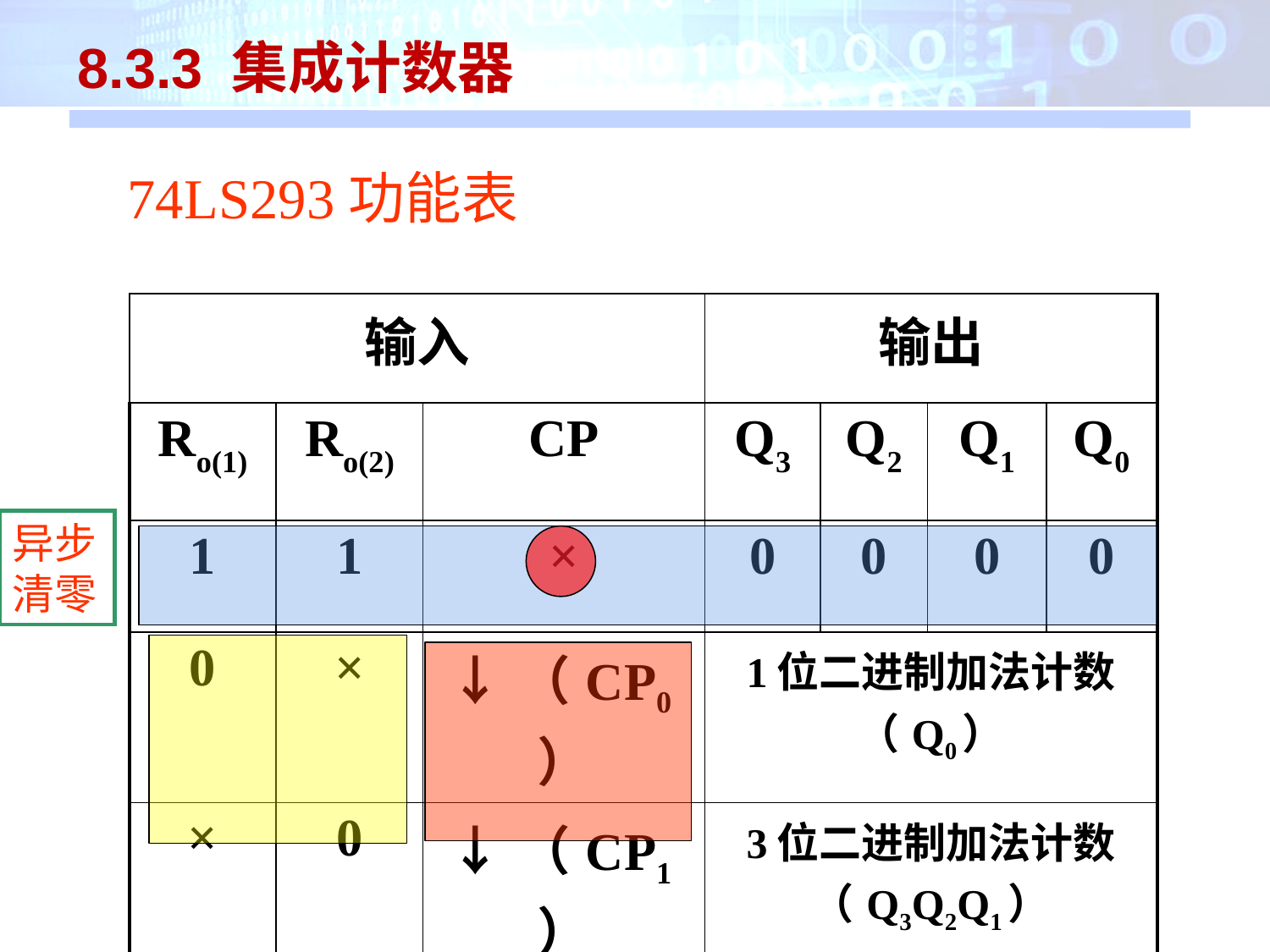

8.3.3 集成计数器
74LS293功能表
| 输入 |  |  | 输出 |  |  |  |
| --- | --- | --- | --- | --- | --- | --- |
| Ro(1) | Ro(2) | CP | Q3 | Q2 | Q1 | Q0 |
| 1 | 1 | × | 0 | 0 | 0 | 0 |
| 0 | × | ↓（CP0） | 1位二进制加法计数（Q0） |  |  |  |
| × | 0 | ↓（CP1） | 3位二进制加法计数（Q3Q2Q1） |  |  |  |
异步清零